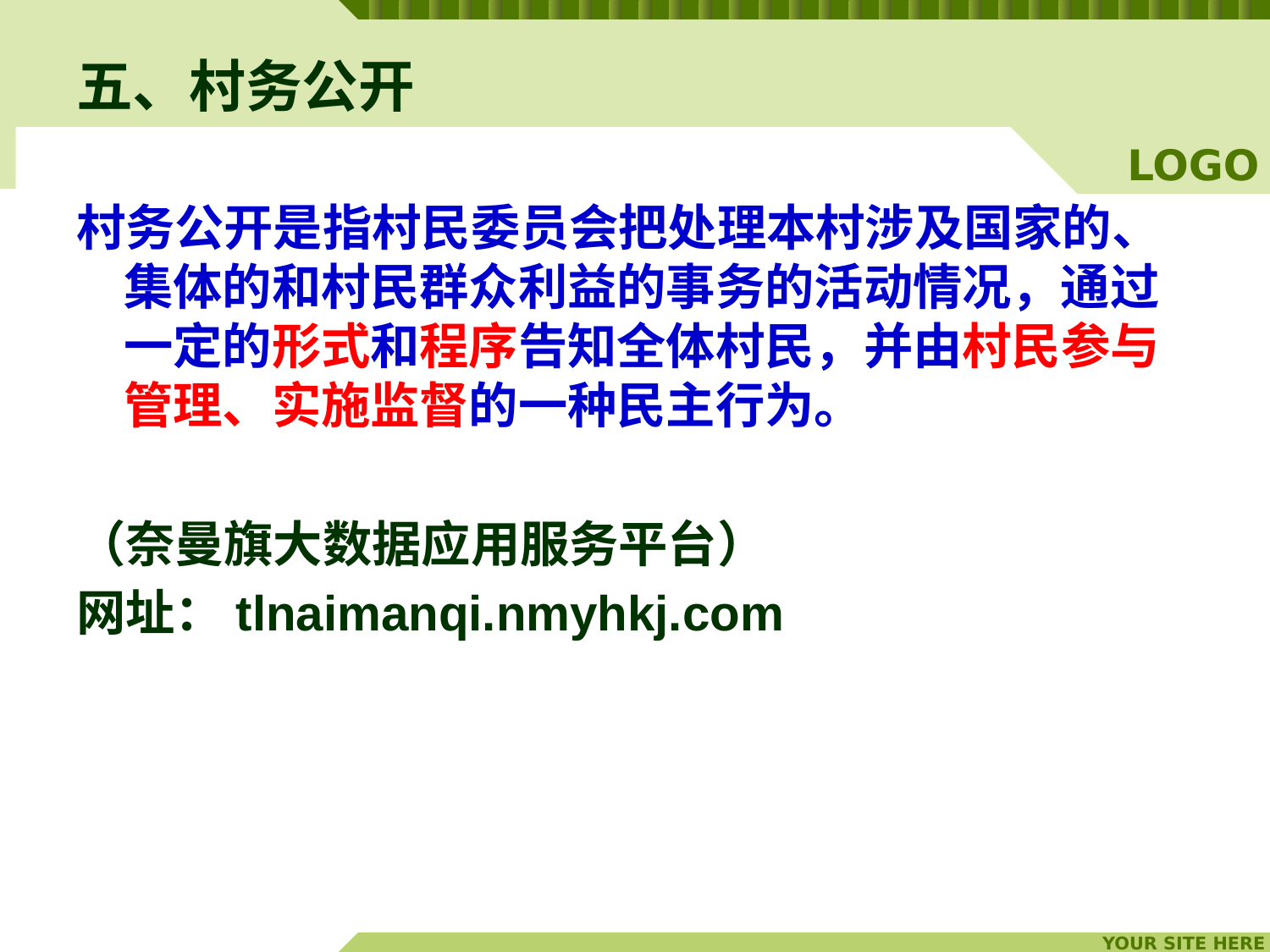

# 五、村务公开
村务公开是指村民委员会把处理本村涉及国家的、集体的和村民群众利益的事务的活动情况，通过一定的形式和程序告知全体村民，并由村民参与管理、实施监督的一种民主行为。

（奈曼旗大数据应用服务平台）
网址：tlnaimanqi.nmyhkj.com